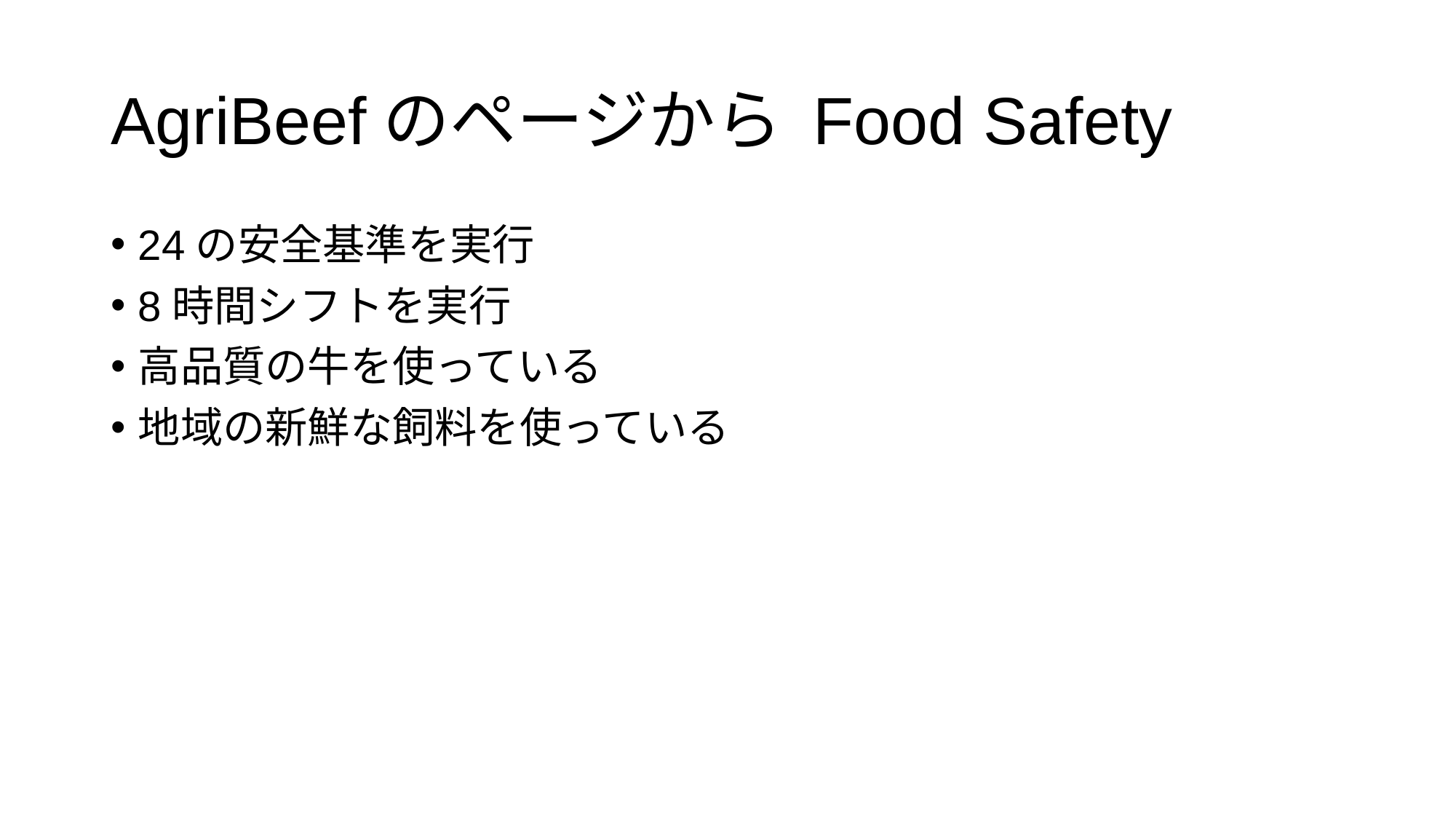

# AgriBeefのページから Food Safety
24の安全基準を実行
8時間シフトを実行
高品質の牛を使っている
地域の新鮮な飼料を使っている